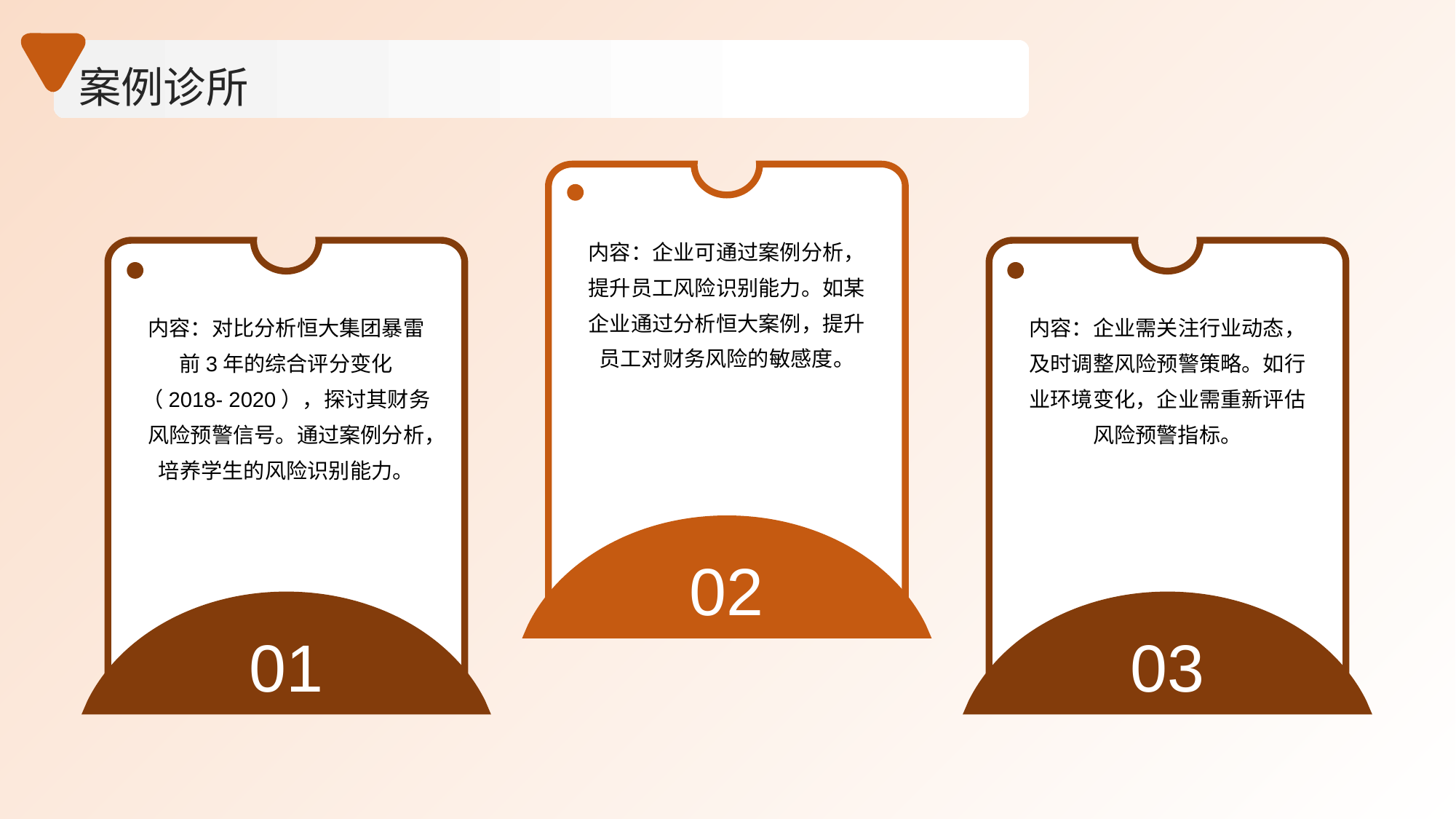

案例诊所

内容：企业可通过案例分析，提升员工风险识别能力。如某企业通过分析恒大案例，提升员工对财务风险的敏感度。

内容：对比分析恒大集团暴雷前3年的综合评分变化（2018- 2020），探讨其财务风险预警信号。通过案例分析，培养学生的风险识别能力。
内容：企业需关注行业动态，及时调整风险预警策略。如行业环境变化，企业需重新评估风险预警指标。

02
01
03